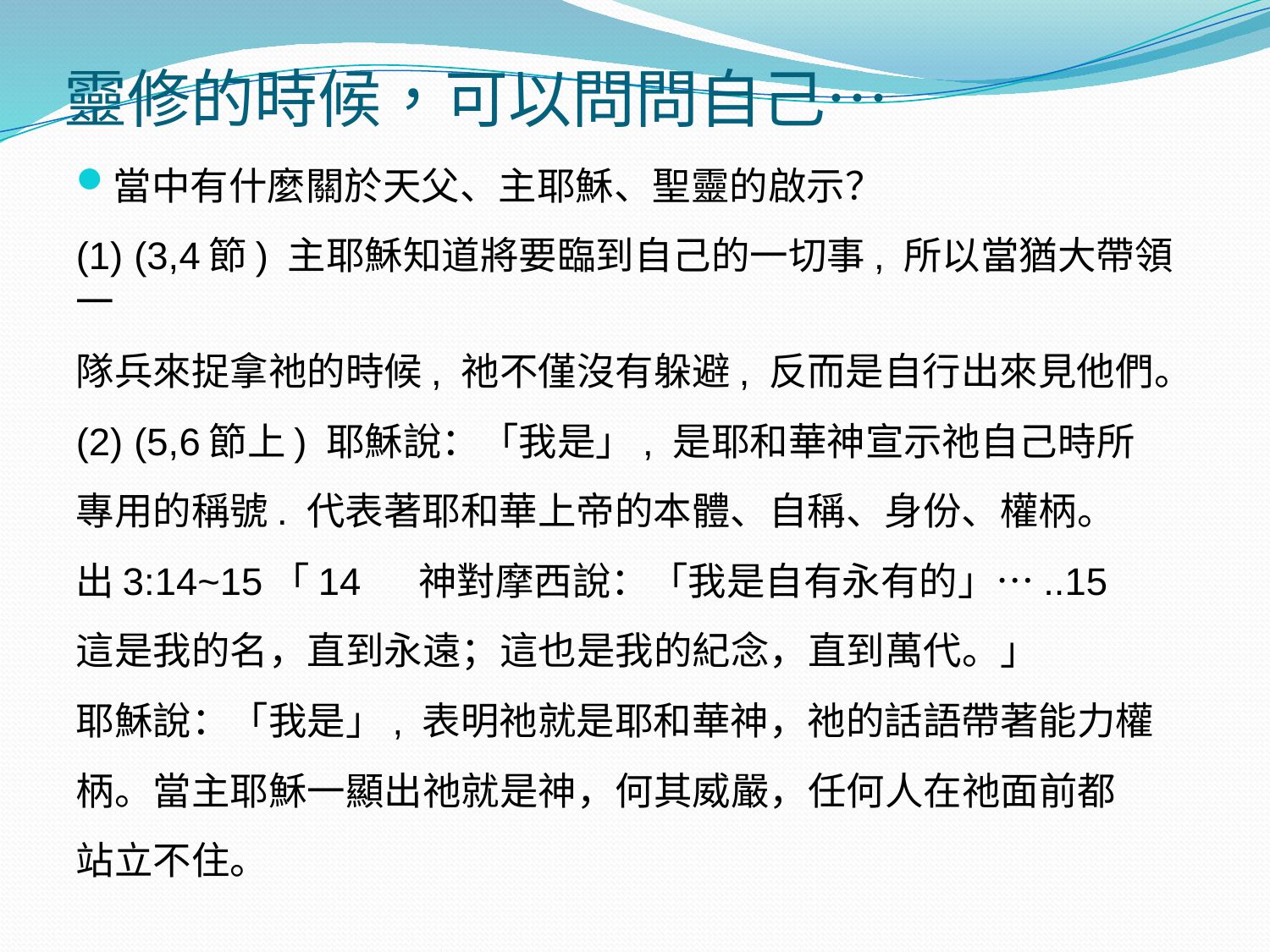

# 靈修的時候，可以問問⾃⼰…
當中有什麼關於天父、主耶穌、聖靈的啟示？
(1) (3,4節) 主耶穌知道將要臨到自己的一切事, 所以當猶大帶領一
隊兵來捉拿祂的時候, 祂不僅沒有躲避, 反而是自行出來見他們。
(2) (5,6節上) 耶穌說：「我是」, 是耶和華神宣示祂自己時所
專用的稱號. 代表著耶和華上帝的本體、自稱、身份、權柄。
出3:14~15「14 　神對摩西說：「我是自有永有的」…..15
這是我的名，直到永遠；這也是我的紀念，直到萬代。」
耶穌說：「我是」, 表明祂就是耶和華神，祂的話語帶著能力權
柄。當主耶穌一顯出祂就是神，何其威嚴，任何人在祂面前都
站立不住。